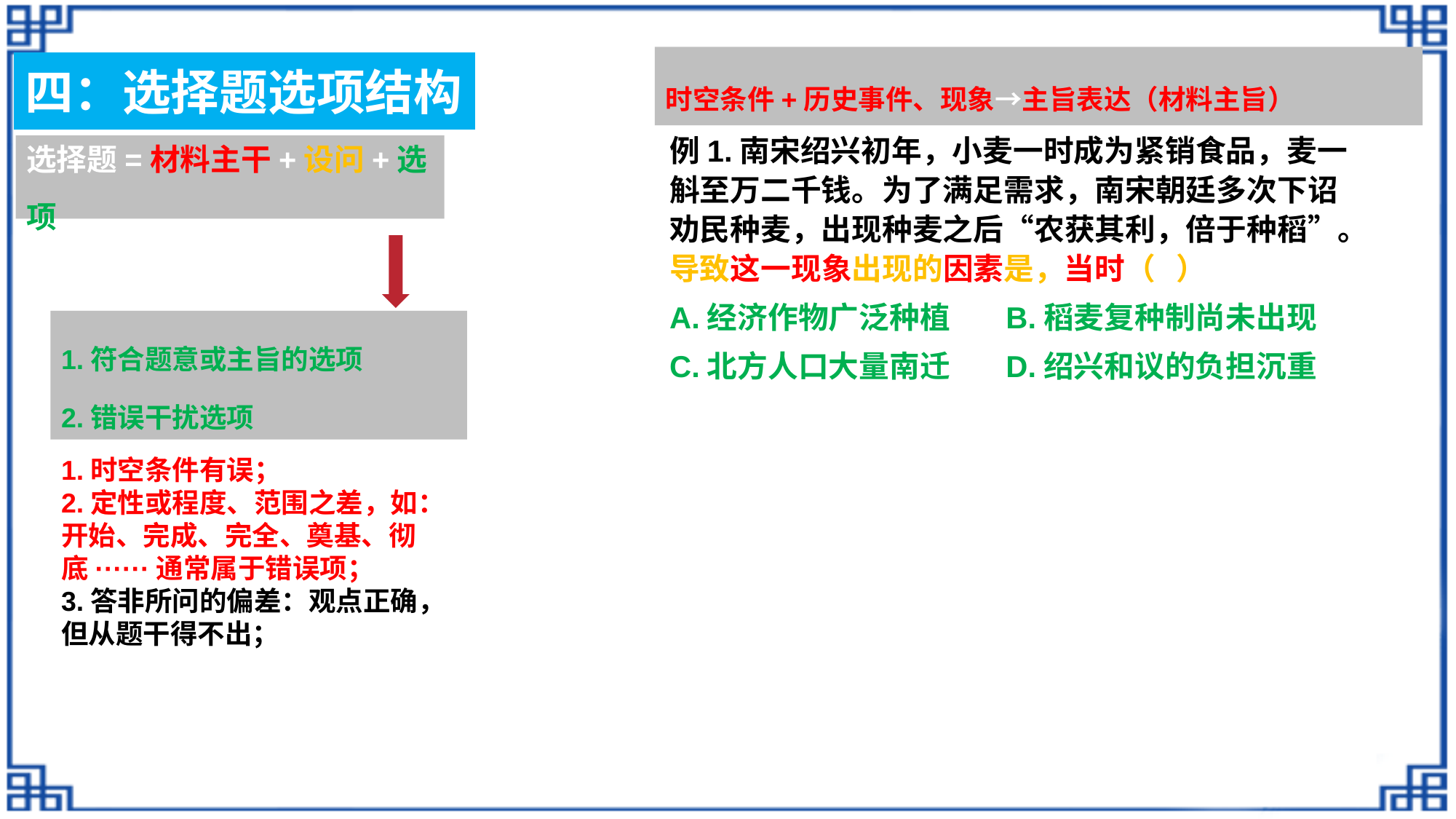

时空条件+历史事件、现象→主旨表达（材料主旨）
四：选择题选项结构
例1.南宋绍兴初年，小麦一时成为紧销食品，麦一斛至万二千钱。为了满足需求，南宋朝廷多次下诏劝民种麦，出现种麦之后“农获其利，倍于种稻”。导致这一现象出现的因素是，当时（   ）
A.经济作物广泛种植       B.稻麦复种制尚未出现
C.北方人口大量南迁       D.绍兴和议的负担沉重
选择题=材料主干+设问+选项

1.符合题意或主旨的选项
2.错误干扰选项
1.时空条件有误；
2.定性或程度、范围之差，如：开始、完成、完全、奠基、彻底······通常属于错误项；
3.答非所问的偏差：观点正确，但从题干得不出；